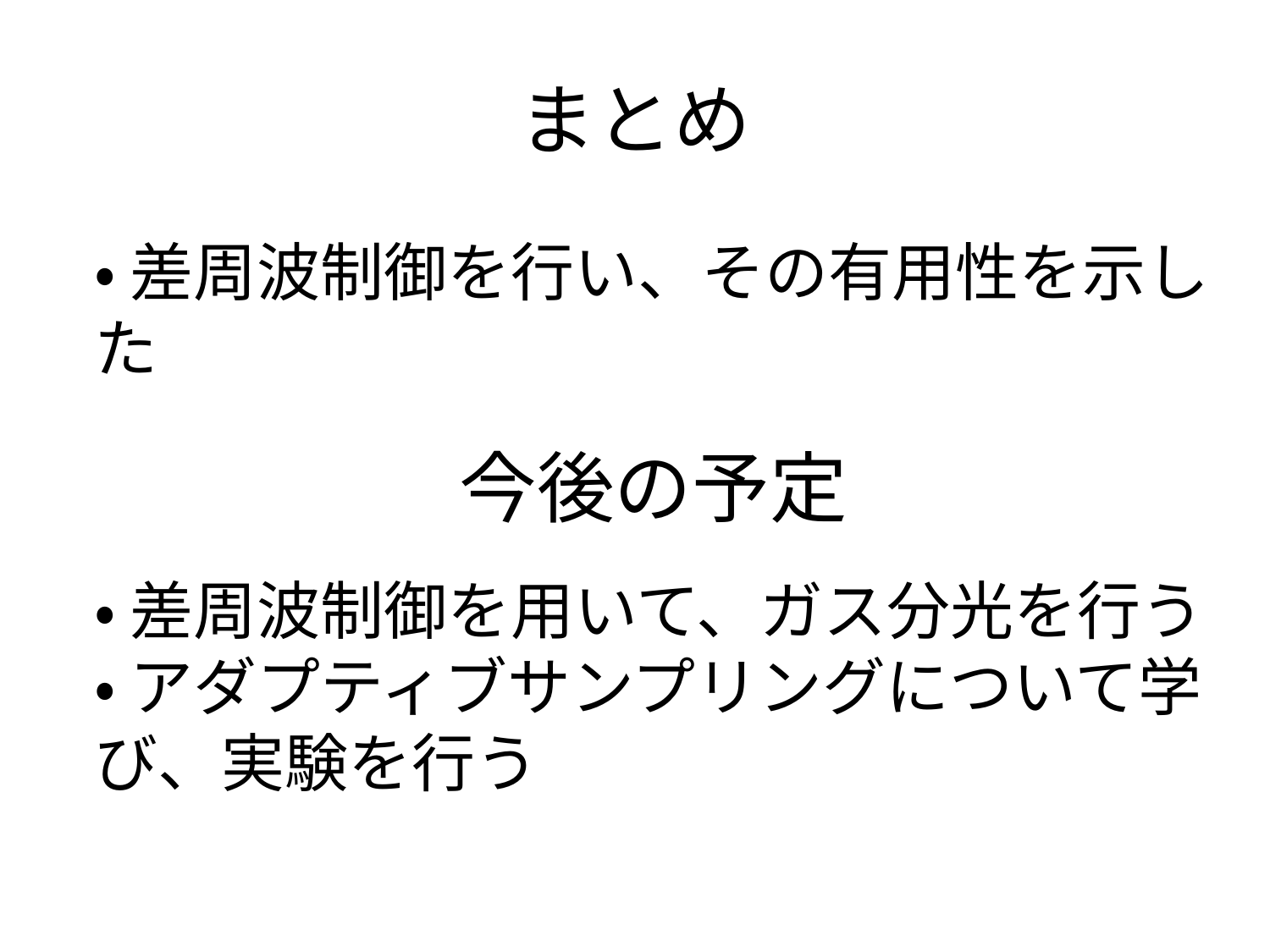

# まとめ
・ 差周波制御を行い、その有用性を示した
今後の予定
・ 差周波制御を用いて、ガス分光を行う
・ アダプティブサンプリングについて学び、実験を行う